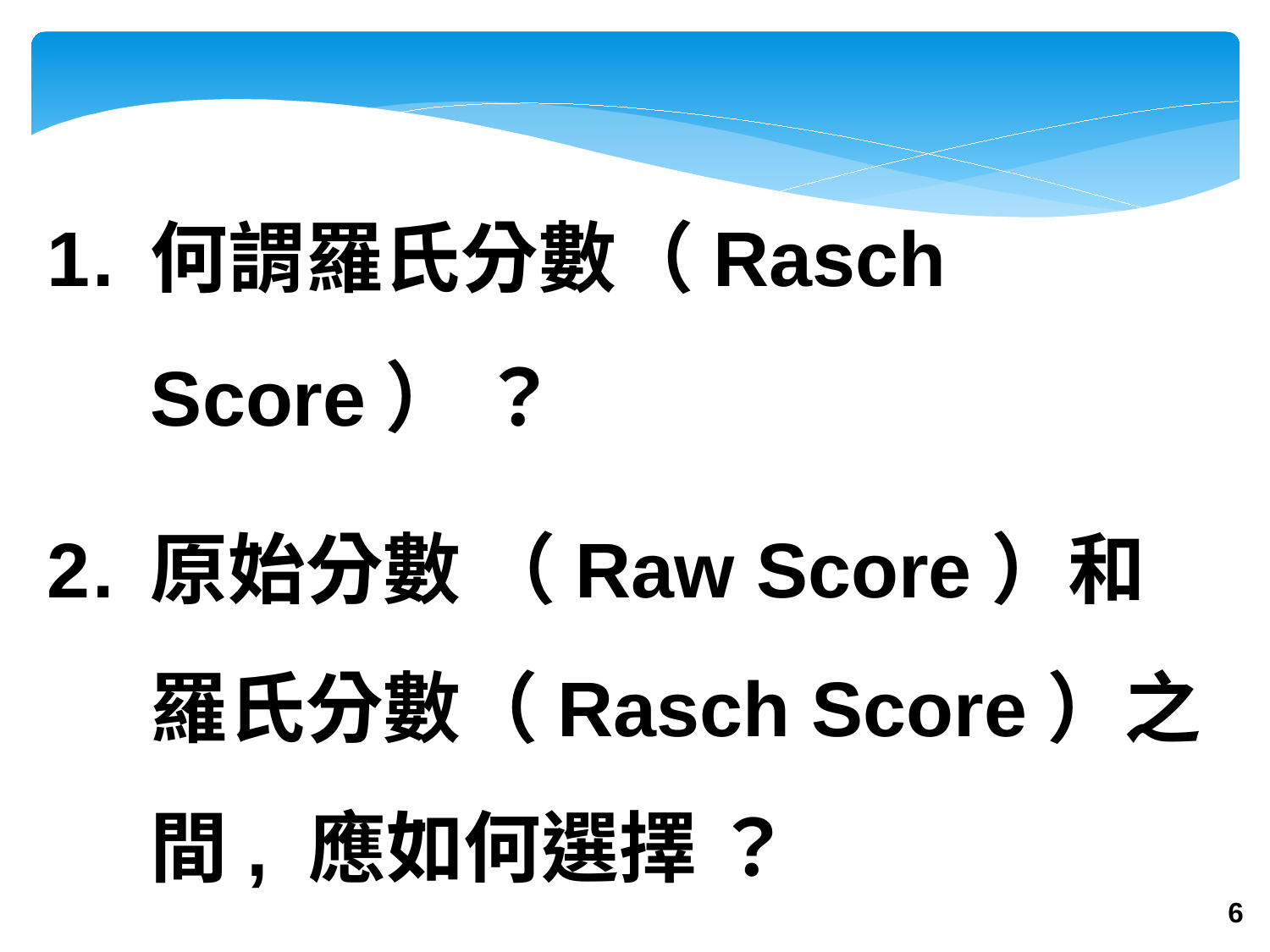

何謂羅氏分數（Rasch Score） ？
原始分數 （Raw Score）和
羅氏分數（Rasch Score）之間, 應如何選擇 ？
6